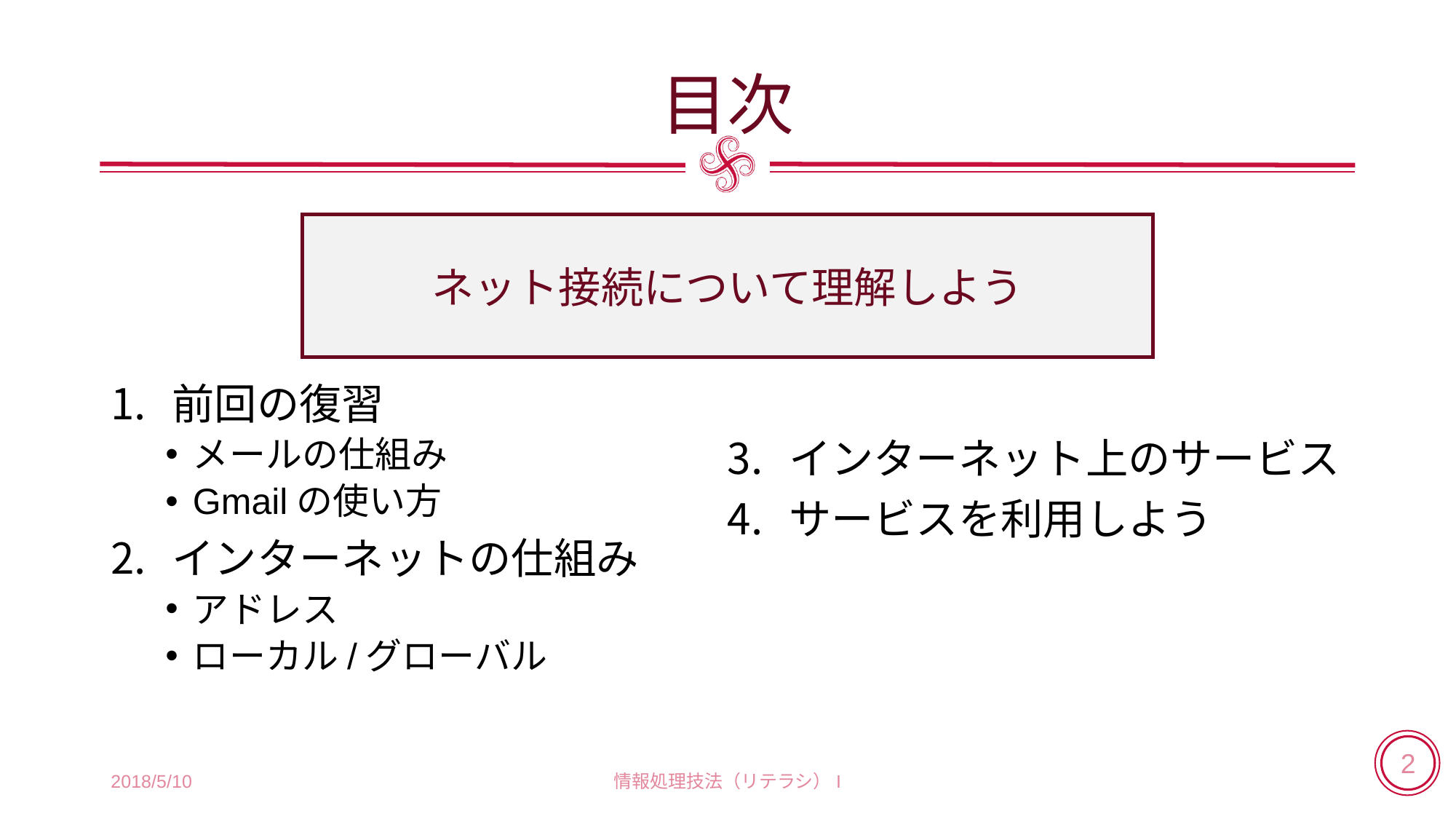

# 目次
ネット接続について理解しよう
前回の復習
メールの仕組み
Gmailの使い方
インターネットの仕組み
アドレス
ローカル/グローバル

インターネット上のサービス
サービスを利用しよう

2018/5/10
情報処理技法（リテラシ）I